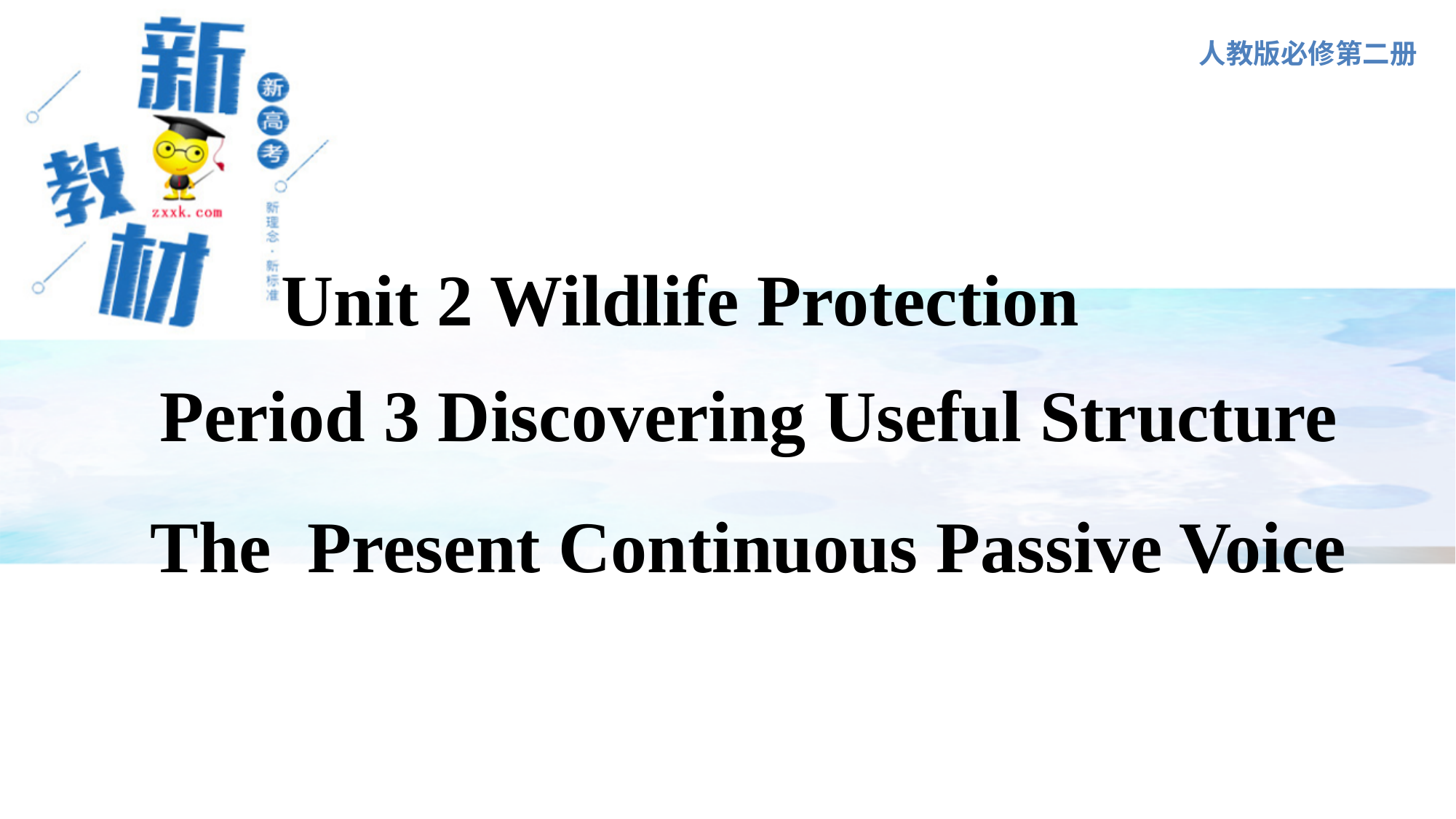

人教版必修第二册
Unit 2 Wildlife Protection
Period 3 Discovering Useful Structure
The  Present Continuous Passive Voice